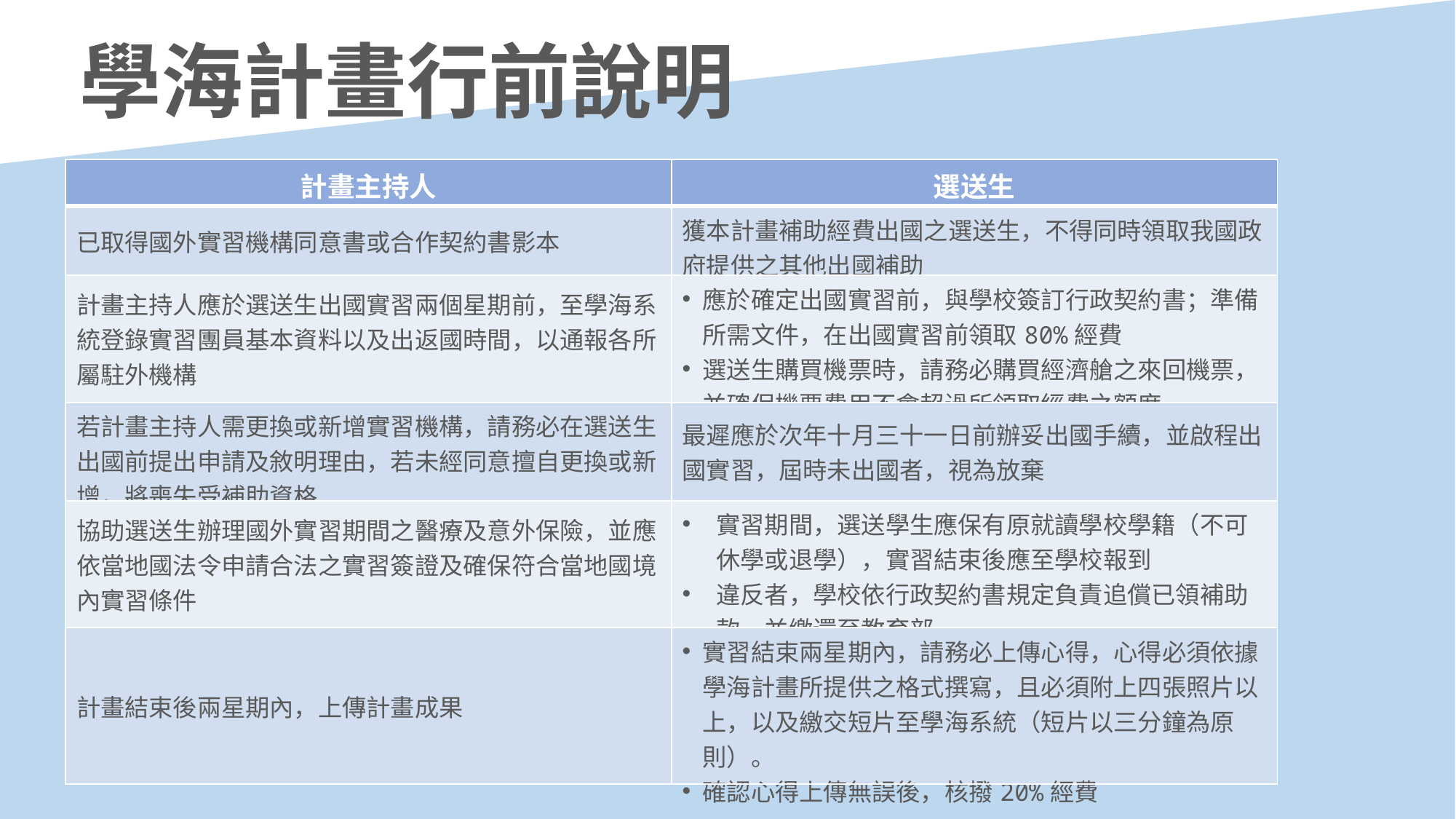

學海計畫行前說明
| 計畫主持人 | 選送生 |
| --- | --- |
| 已取得國外實習機構同意書或合作契約書影本 | 獲本計畫補助經費出國之選送生，不得同時領取我國政府提供之其他出國補助 |
| 計畫主持人應於選送生出國實習兩個星期前，至學海系統登錄實習團員基本資料以及出返國時間，以通報各所屬駐外機構 | 應於確定出國實習前，與學校簽訂行政契約書；準備所需文件，在出國實習前領取80%經費 選送生購買機票時，請務必購買經濟艙之來回機票，並確保機票費用不會超過所領取經費之額度。 |
| 若計畫主持人需更換或新增實習機構，請務必在選送生出國前提出申請及敘明理由，若未經同意擅自更換或新增，將喪失受補助資格 | 最遲應於次年十月三十一日前辦妥出國手續，並啟程出國實習，屆時未出國者，視為放棄 |
| 協助選送生辦理國外實習期間之醫療及意外保險，並應依當地國法令申請合法之實習簽證及確保符合當地國境內實習條件 | 實習期間，選送學生應保有原就讀學校學籍（不可休學或退學），實習結束後應至學校報到 違反者，學校依行政契約書規定負責追償已領補助款，並繳還至教育部 |
| 計畫結束後兩星期內，上傳計畫成果 | 實習結束兩星期內，請務必上傳心得，心得必須依據學海計畫所提供之格式撰寫，且必須附上四張照片以上，以及繳交短片至學海系統（短片以三分鐘為原則）。 確認心得上傳無誤後，核撥20%經費 |